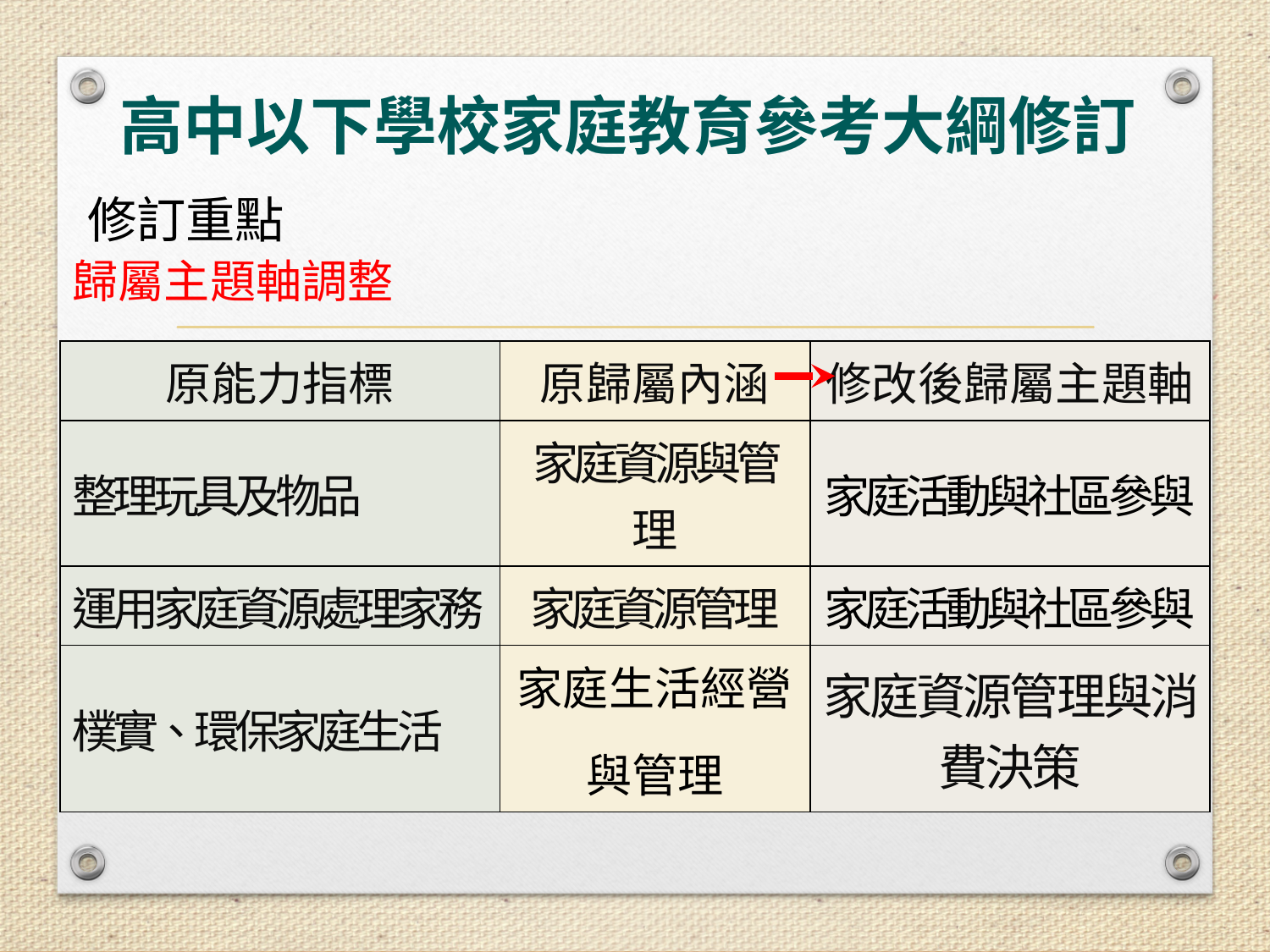

高中以下學校家庭教育參考大綱修訂
修訂重點
歸屬主題軸調整
| 原能力指標 | 原歸屬內涵 | 修改後歸屬主題軸 |
| --- | --- | --- |
| 整理玩具及物品 | 家庭資源與管理 | 家庭活動與社區參與 |
| 運用家庭資源處理家務 | 家庭資源管理 | 家庭活動與社區參與 |
| 樸實、環保家庭生活 | 家庭生活經營 與管理 | 家庭資源管理與消費決策 |